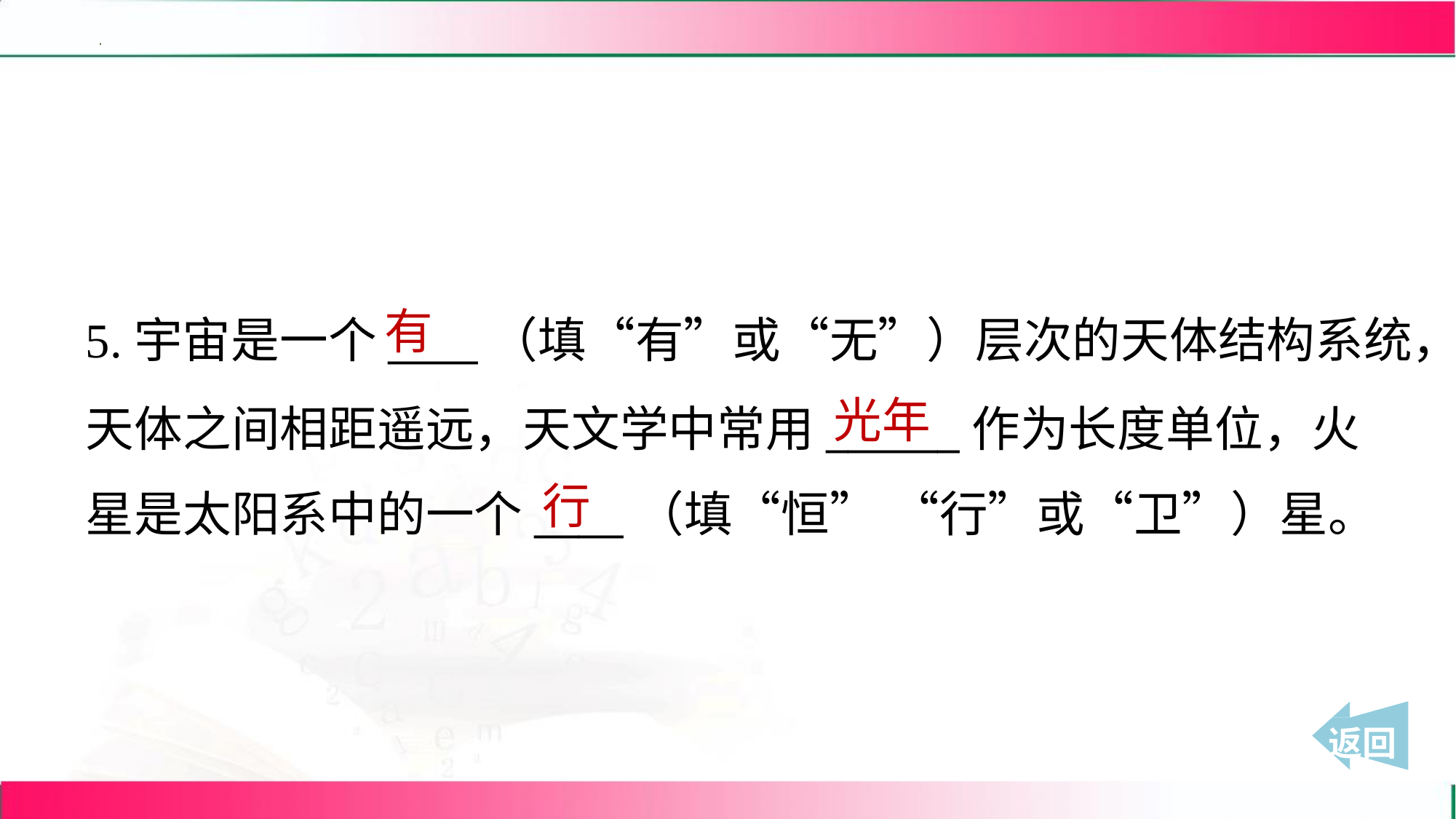

有
5.宇宙是一个____（填“有”或“无”）层次的天体结构系统，
天体之间相距遥远，天文学中常用______作为长度单位，火
星是太阳系中的一个____（填“恒” “行”或“卫”）星。
光年
行
 返回